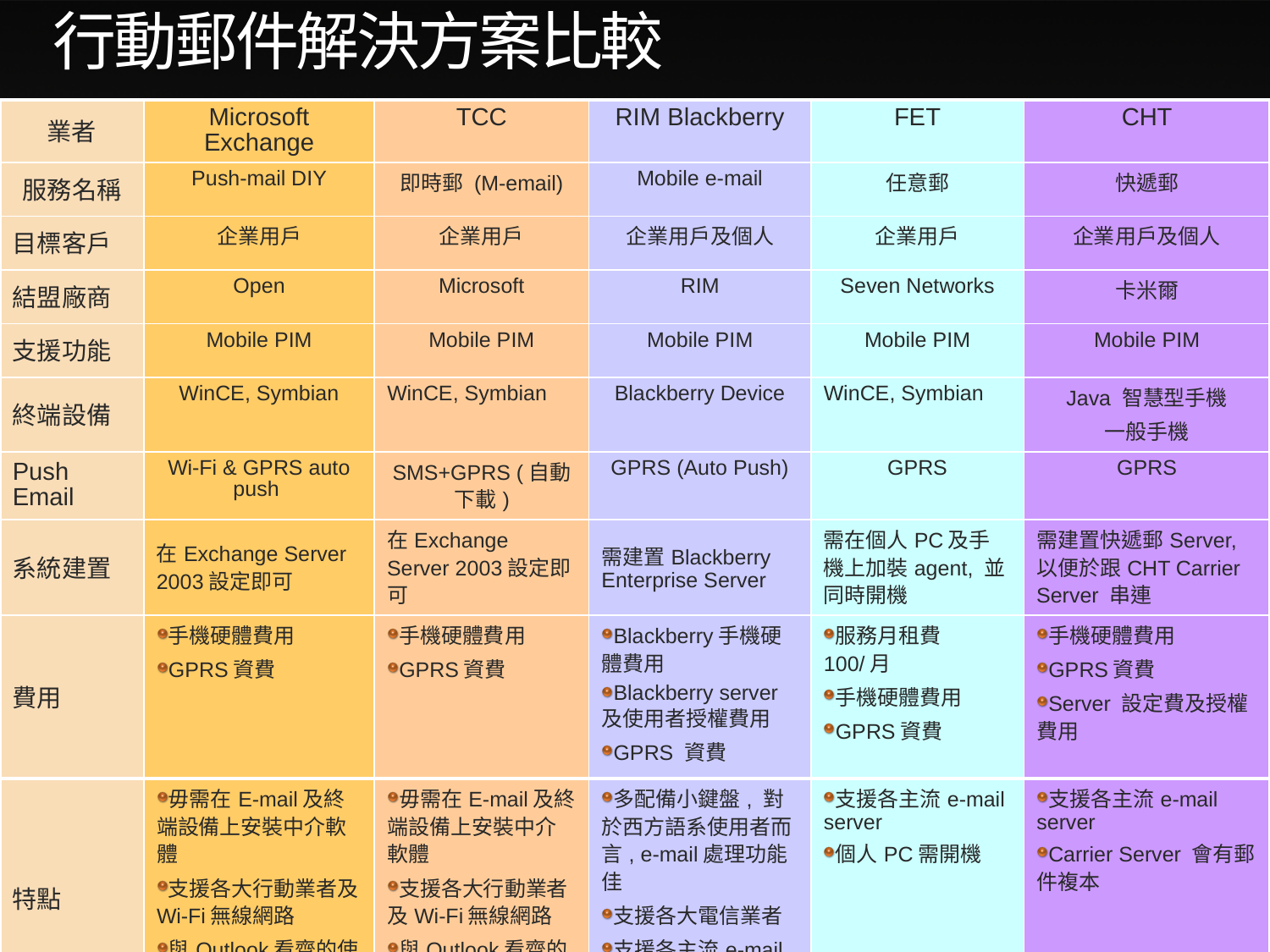

# 行動郵件解決方案比較
| 業者 | Microsoft Exchange | TCC | RIM Blackberry | FET | CHT |
| --- | --- | --- | --- | --- | --- |
| 服務名稱 | Push-mail DIY | 即時郵 (M-email) | Mobile e-mail | 任意郵 | 快遞郵 |
| 目標客戶 | 企業用戶 | 企業用戶 | 企業用戶及個人 | 企業用戶 | 企業用戶及個人 |
| 結盟廠商 | Open | Microsoft | RIM | Seven Networks | 卡米爾 |
| 支援功能 | Mobile PIM | Mobile PIM | Mobile PIM | Mobile PIM | Mobile PIM |
| 終端設備 | WinCE, Symbian | WinCE, Symbian | Blackberry Device | WinCE, Symbian | Java 智慧型手機 一般手機 |
| Push Email | Wi-Fi & GPRS auto push | SMS+GPRS (自動下載) | GPRS (Auto Push) | GPRS | GPRS |
| 系統建置 | 在Exchange Server 2003設定即可 | 在Exchange Server 2003設定即可 | 需建置Blackberry Enterprise Server | 需在個人PC及手機上加裝agent, 並同時開機 | 需建置快遞郵Server, 以便於跟CHT Carrier Server 串連 |
| 費用 | 手機硬體費用 GPRS資費 | 手機硬體費用 GPRS資費 | Blackberry手機硬體費用 Blackberry server 及使用者授權費用 GPRS 資費 | 服務月租費100/月 手機硬體費用 GPRS資費 | 手機硬體費用 GPRS資費 Server 設定費及授權費用 |
| 特點 | 毋需在E-mail及終端設備上安裝中介軟體 支援各大行動業者及Wi-Fi無線網路 與Outlook看齊的使用經驗及安全強化 | 毋需在E-mail及終端設備上安裝中介軟體 支援各大行動業者及Wi-Fi無線網路 與Outlook看齊的使用經驗 | 多配備小鍵盤, 對於西方語系使用者而言, e-mail處理功能佳 支援各大電信業者 支援各主流e-mail server, 但相對影響performance | 支援各主流e-mail server 個人PC需開機 | 支援各主流e-mail server Carrier Server 會有郵件複本 |